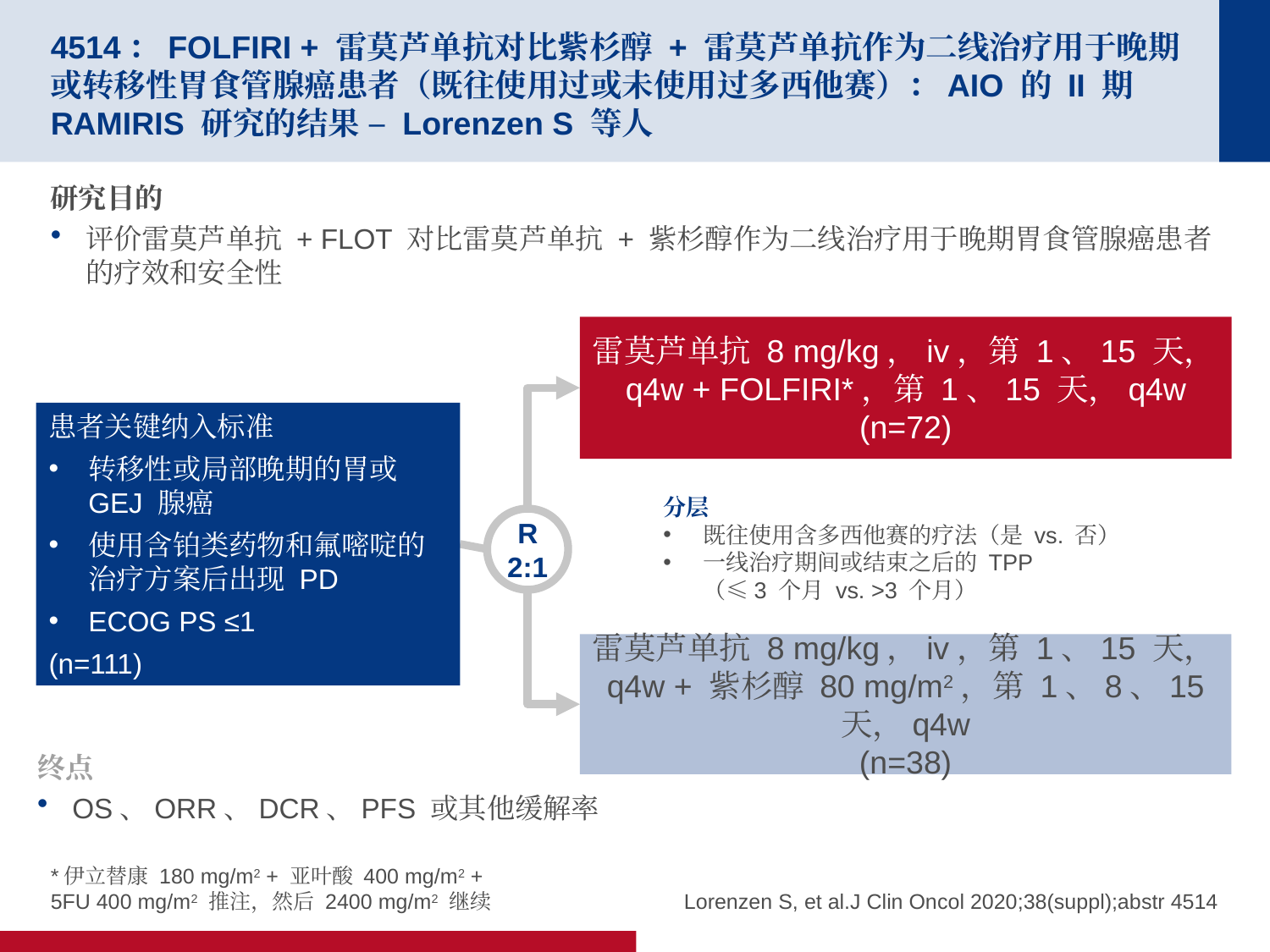

# 4514：FOLFIRI + 雷莫芦单抗对比紫杉醇 + 雷莫芦单抗作为二线治疗用于晚期或转移性胃食管腺癌患者（既往使用过或未使用过多西他赛）：AIO 的 II 期 RAMIRIS 研究的结果 – Lorenzen S 等人
研究目的
评价雷莫芦单抗 + FLOT 对比雷莫芦单抗 + 紫杉醇作为二线治疗用于晚期胃食管腺癌患者的疗效和安全性
雷莫芦单抗 8 mg/kg，iv，第 1、15 天，q4w + FOLFIRI*，第 1、15 天，q4w
(n=72)
患者关键纳入标准
转移性或局部晚期的胃或 GEJ 腺癌
使用含铂类药物和氟嘧啶的治疗方案后出现 PD
ECOG PS ≤1
(n=111)
分层
既往使用含多西他赛的疗法（是 vs. 否）
一线治疗期间或结束之后的 TPP
（≤3 个月 vs. >3 个月）
R
2:1
雷莫芦单抗 8 mg/kg，iv，第 1、15 天，q4w + 紫杉醇 80 mg/m2，第 1、8、15 天，q4w
(n=38)
终点
OS、ORR、DCR、PFS 或其他缓解率
*伊立替康 180 mg/m2 + 亚叶酸 400 mg/m2 +
5FU 400 mg/m2 推注，然后 2400 mg/m2 继续
Lorenzen S, et al.J Clin Oncol 2020;38(suppl);abstr 4514